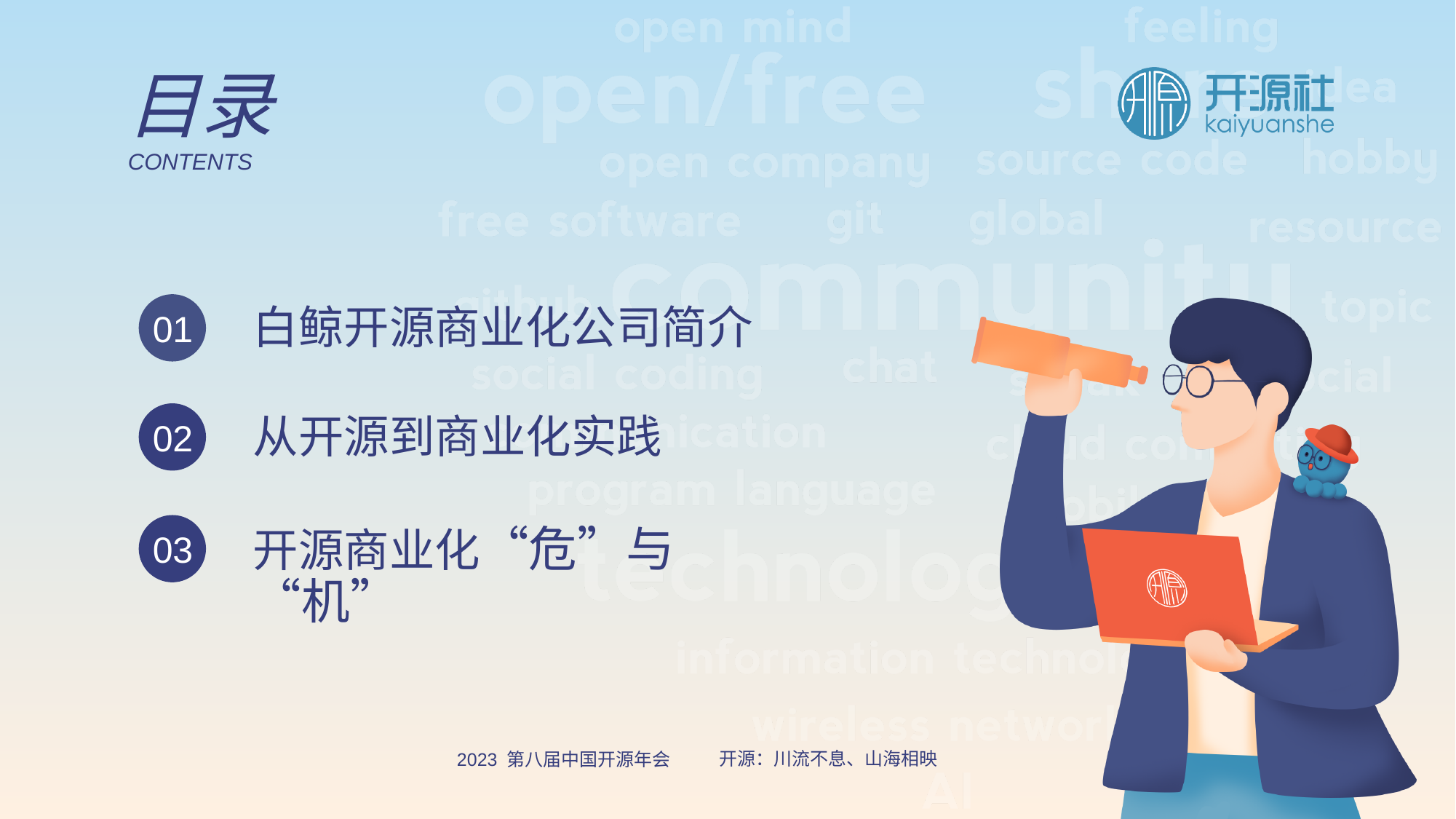

目录
CONTENTS

白鲸开源商业化公司简介
01

从开源到商业化实践
02

开源商业化“危”与“机”
03